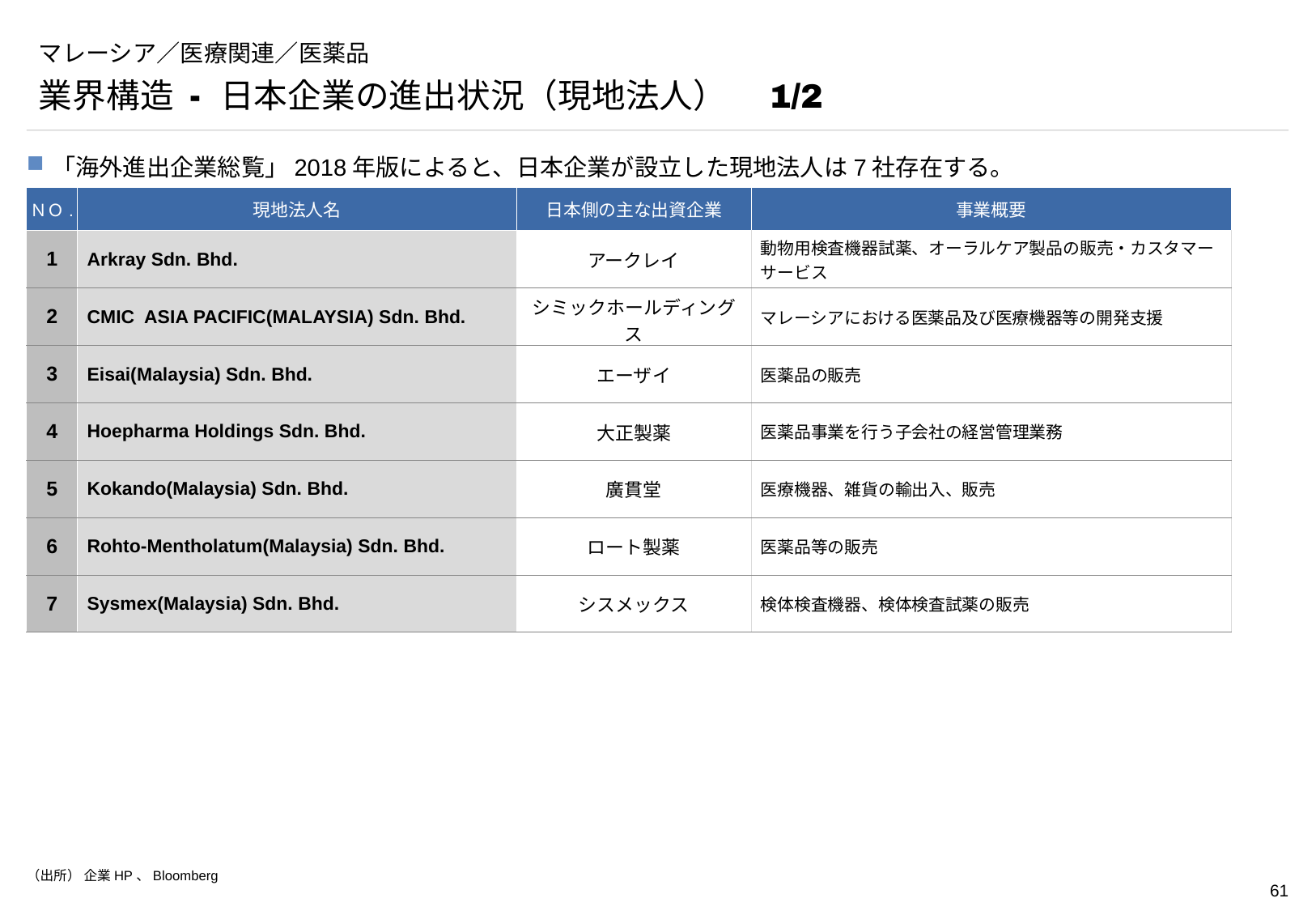

# マレーシア／医療関連／医薬品
業界構造 - 日本企業の進出状況（現地法人）　1/2
「海外進出企業総覧」2018年版によると、日本企業が設立した現地法人は7社存在する。
| ＮＯ. | 現地法人名 | 日本側の主な出資企業 | 事業概要 |
| --- | --- | --- | --- |
| 1 | Arkray Sdn. Bhd. | アークレイ | 動物用検査機器試薬、オーラルケア製品の販売・カスタマーサービス |
| 2 | CMIC ASIA PACIFIC(MALAYSIA) Sdn. Bhd. | シミックホールディングス | マレーシアにおける医薬品及び医療機器等の開発支援 |
| 3 | Eisai(Malaysia) Sdn. Bhd. | エーザイ | 医薬品の販売 |
| 4 | Hoepharma Holdings Sdn. Bhd. | 大正製薬 | 医薬品事業を行う子会社の経営管理業務 |
| 5 | Kokando(Malaysia) Sdn. Bhd. | 廣貫堂 | 医療機器、雑貨の輸出入、販売 |
| 6 | Rohto-Mentholatum(Malaysia) Sdn. Bhd. | ロート製薬 | 医薬品等の販売 |
| 7 | Sysmex(Malaysia) Sdn. Bhd. | シスメックス | 検体検査機器、検体検査試薬の販売 |
（出所） 企業HP、Bloomberg